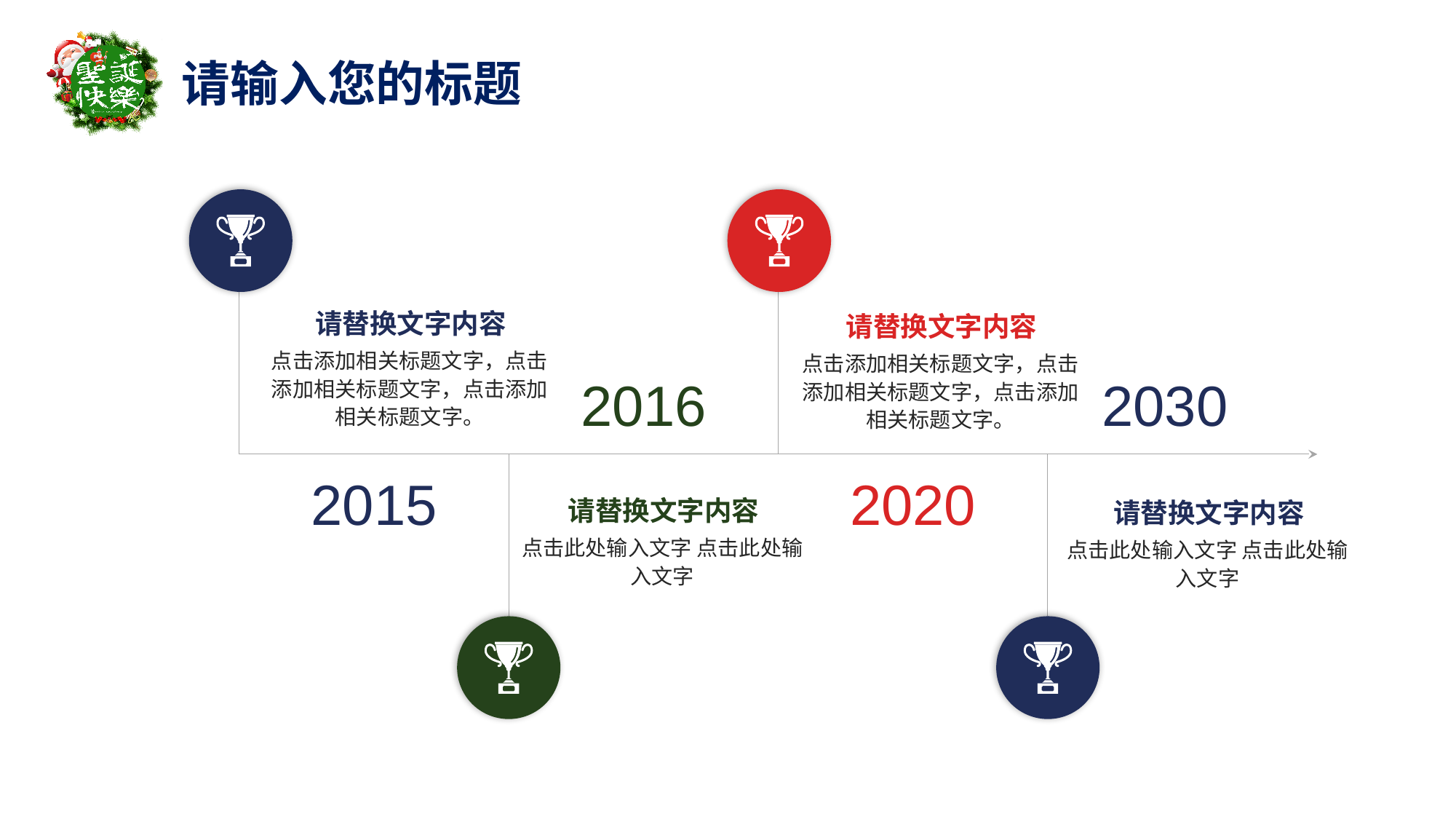

请替换文字内容
点击添加相关标题文字，点击添加相关标题文字，点击添加相关标题文字。
请替换文字内容
点击添加相关标题文字，点击添加相关标题文字，点击添加相关标题文字。
2016
2030
2015
2020
请替换文字内容
点击此处输入文字 点击此处输入文字
请替换文字内容
点击此处输入文字 点击此处输入文字